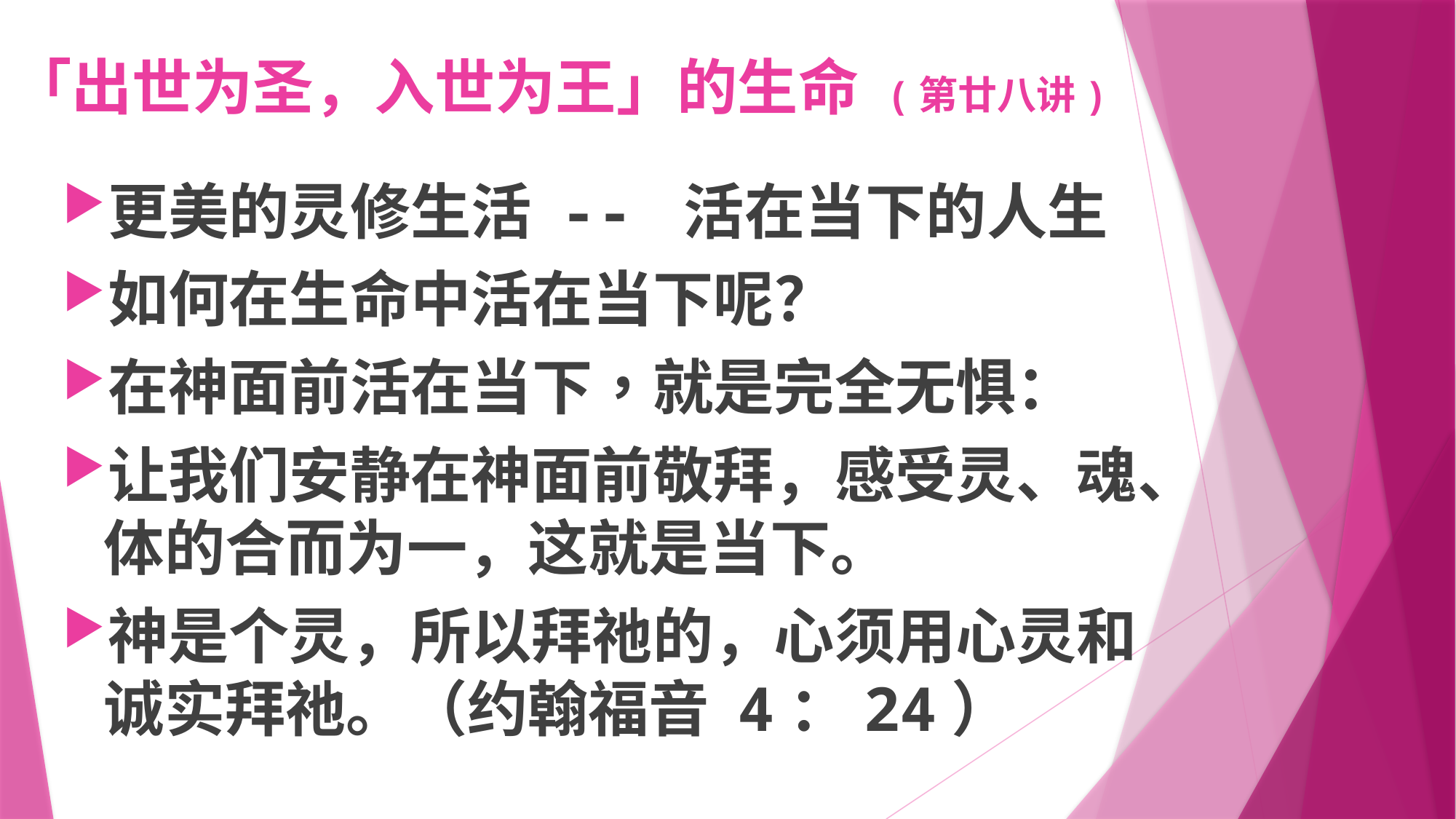

# 「出世为圣，入世为王」的生命 (第廿八讲)
更美的灵修生活 -- 活在当下的人生
如何在生命中活在当下呢？
在神面前活在当下，就是完全无惧：
让我们安静在神面前敬拜，感受灵、魂、体的合而为一，这就是当下。
神是个灵，所以拜祂的，心须用心灵和诚实拜祂。（约翰福音 4：24）